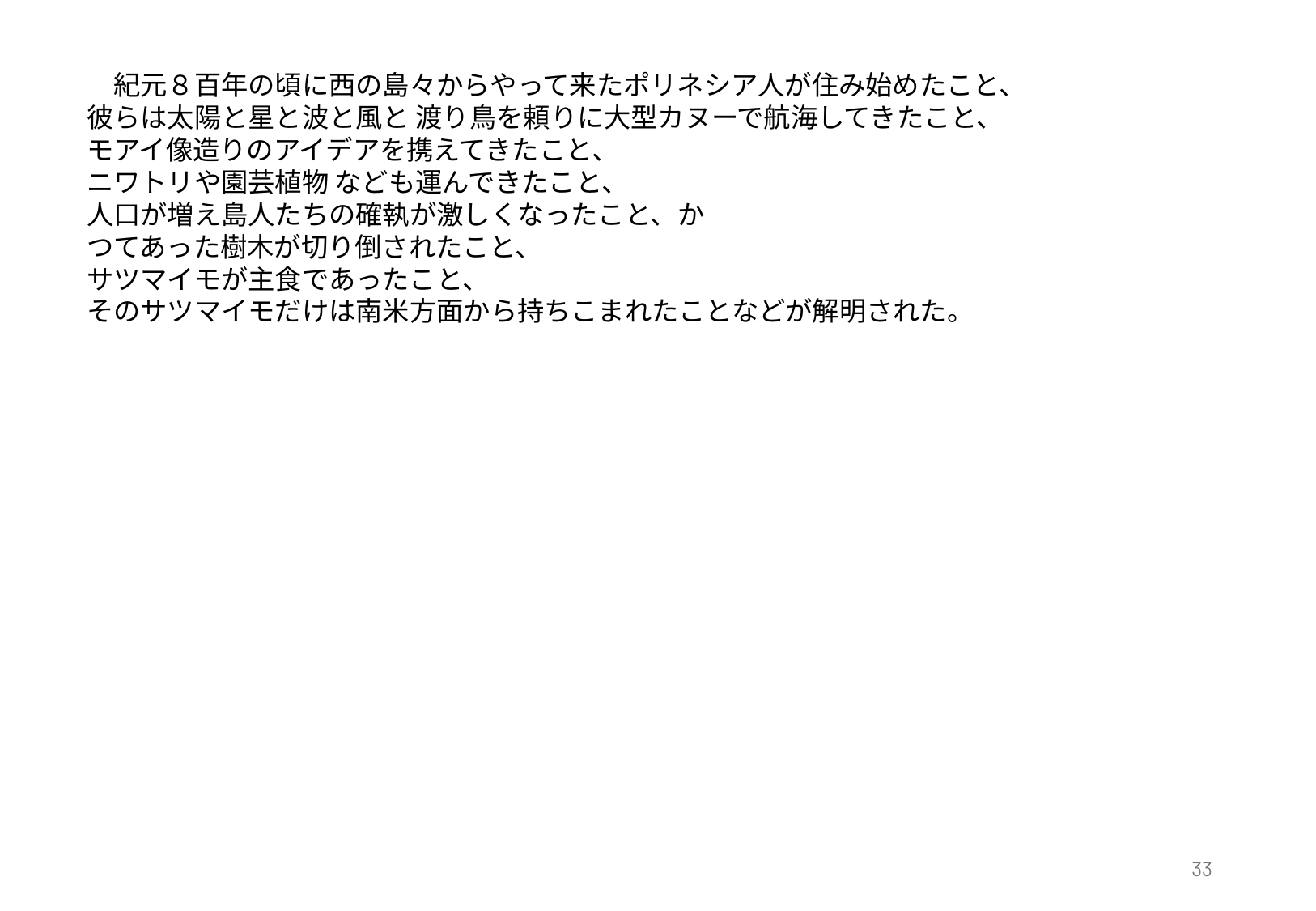

紀元８百年の頃に西の島々からやって来たポリネシア人が住み始めたこと、
彼らは太陽と星と波と風と 渡り鳥を頼りに大型カヌーで航海してきたこと、
モアイ像造りのアイデアを携えてきたこと、
ニワトリや園芸植物 なども運んできたこと、
人口が増え島人たちの確執が激しくなったこと、か
つてあった樹木が切り倒されたこと、
サツマイモが主食であったこと、
そのサツマイモだけは南米方面から持ちこまれたことなどが解明された。
33